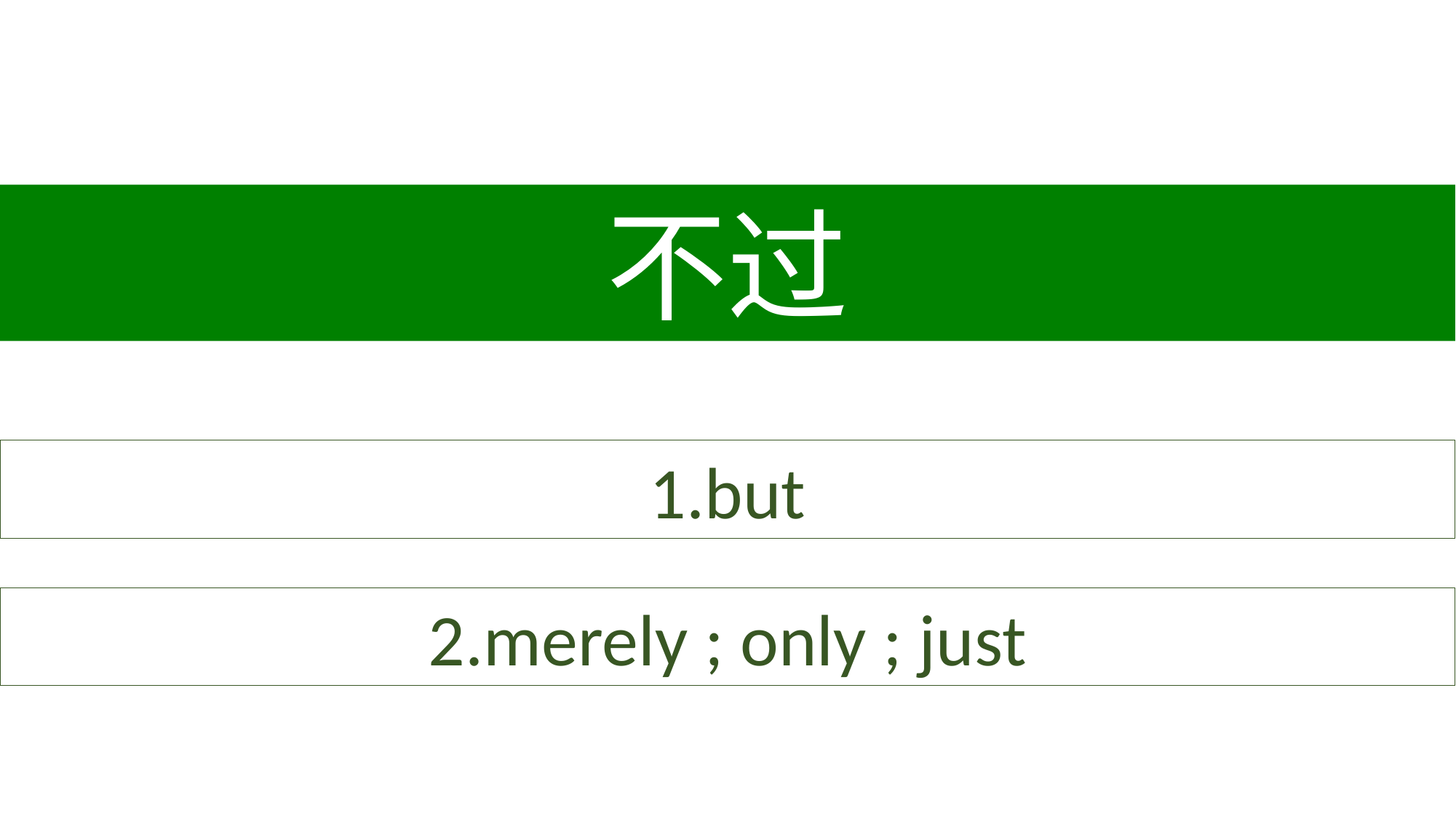

不过
1.but
2.merely ; only ; just